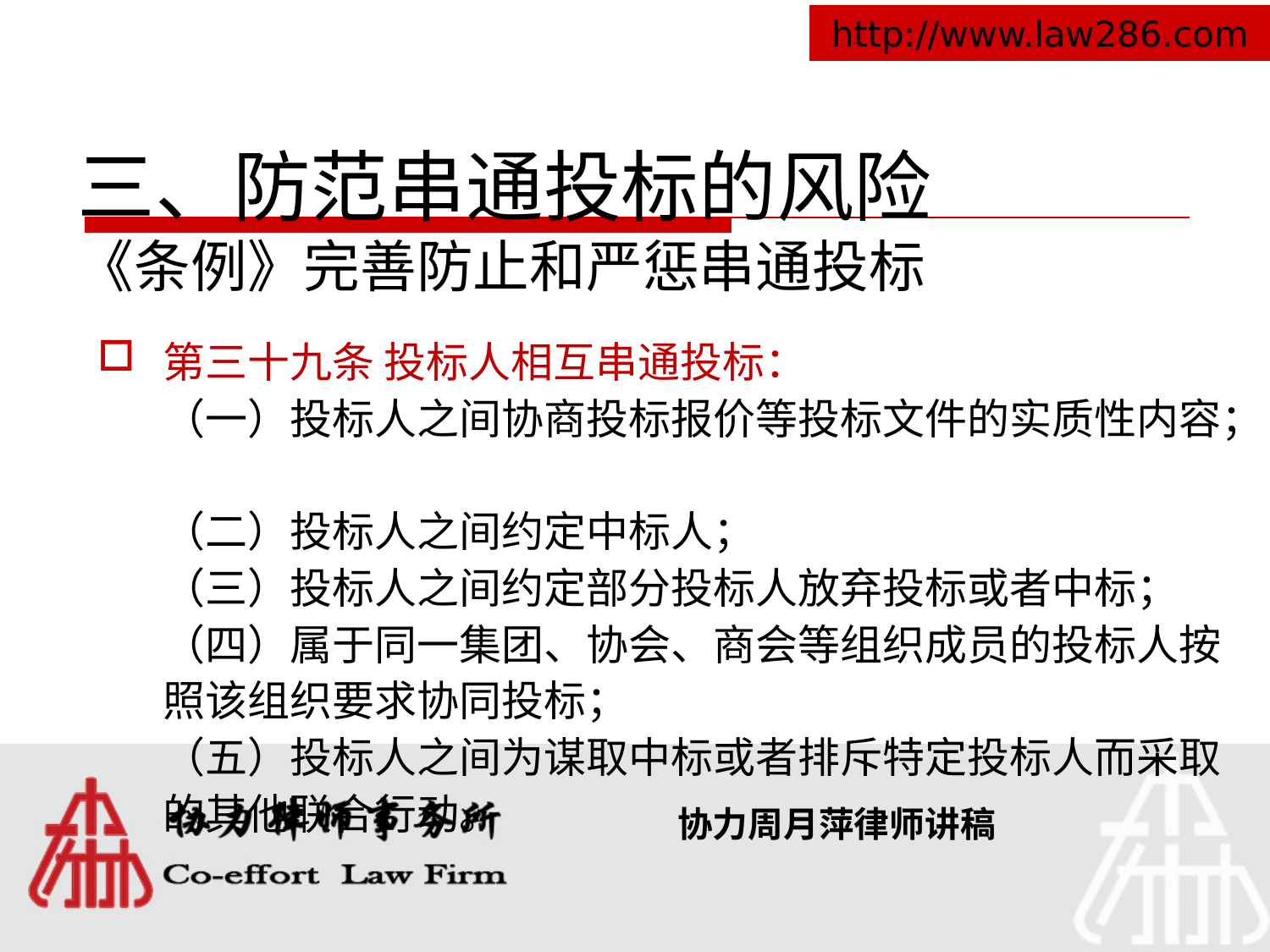

# 三、防范串通投标的风险 《条例》完善防止和严惩串通投标
第三十九条 投标人相互串通投标：
（一）投标人之间协商投标报价等投标文件的实质性内容；
（二）投标人之间约定中标人；
（三）投标人之间约定部分投标人放弃投标或者中标；
（四）属于同一集团、协会、商会等组织成员的投标人按照该组织要求协同投标；
（五）投标人之间为谋取中标或者排斥特定投标人而采取的其他联合行动。